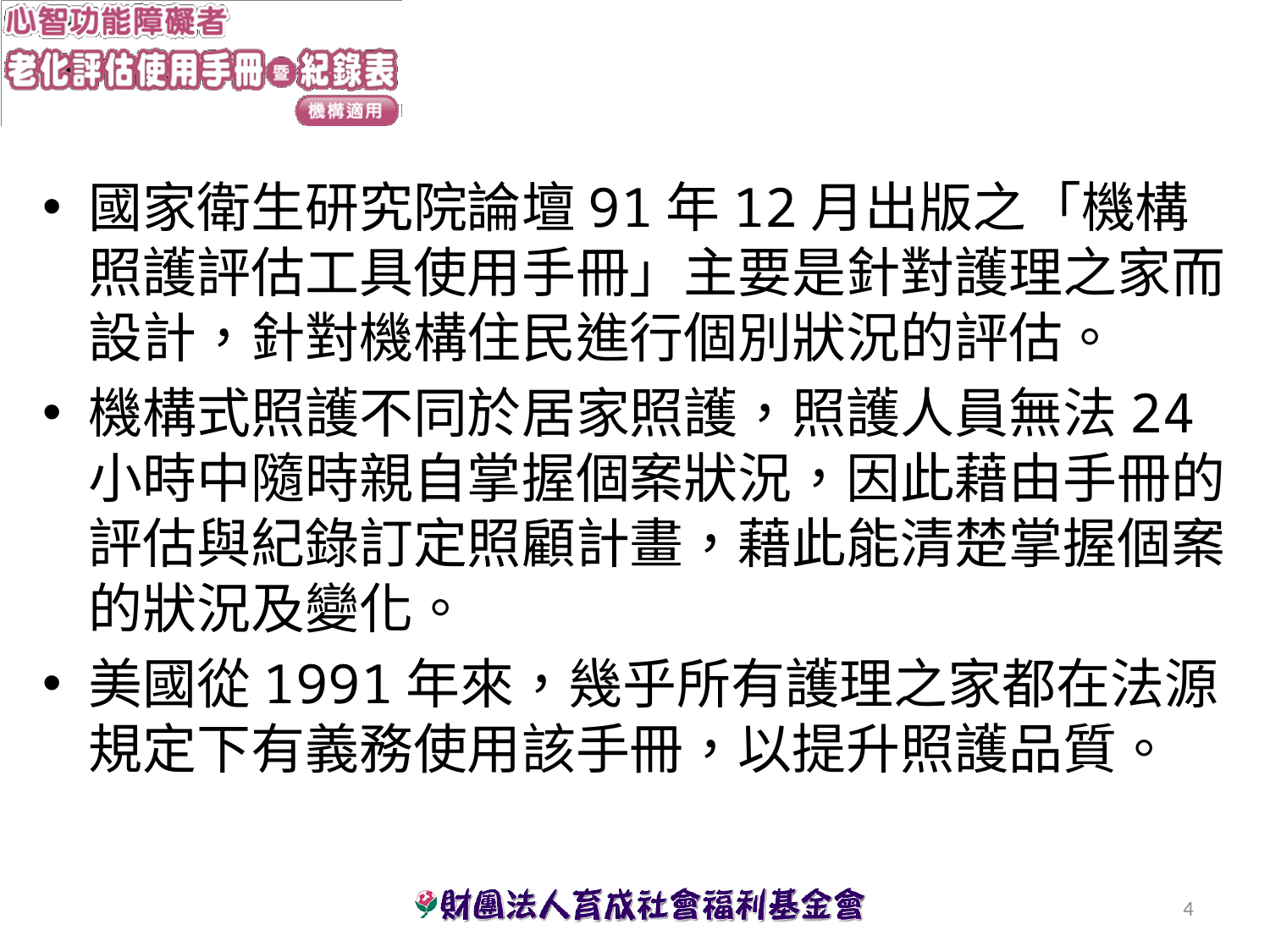

#
國家衛生研究院論壇91年12月出版之「機構照護評估工具使用手冊」主要是針對護理之家而設計，針對機構住民進行個別狀況的評估。
機構式照護不同於居家照護，照護人員無法24小時中隨時親自掌握個案狀況，因此藉由手冊的評估與紀錄訂定照顧計畫，藉此能清楚掌握個案的狀況及變化。
美國從1991年來，幾乎所有護理之家都在法源規定下有義務使用該手冊，以提升照護品質。
4